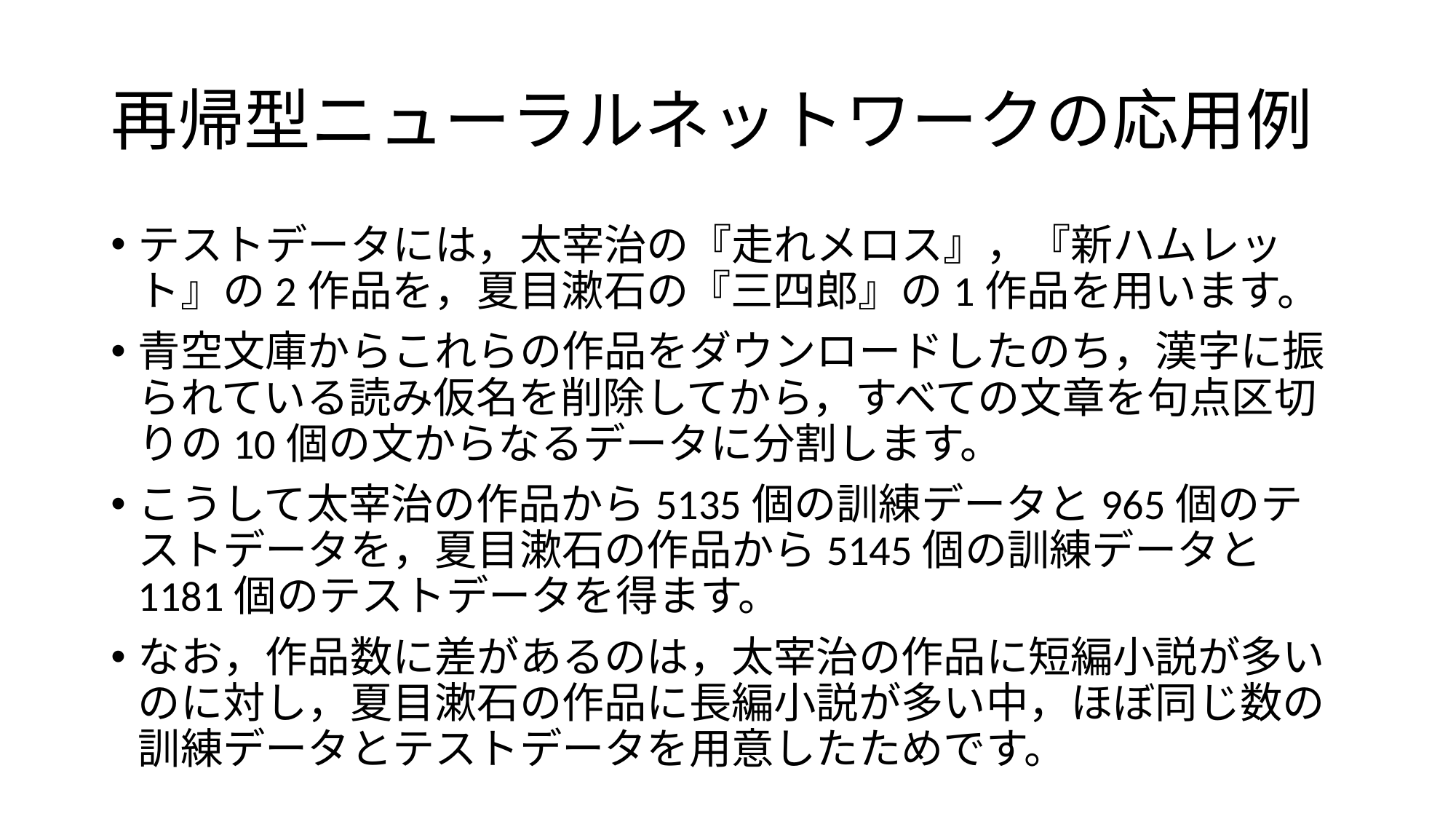

# 再帰型ニューラルネットワークの応用例
テストデータには，太宰治の『走れメロス』，『新ハムレット』の2作品を，夏目漱石の『三四郎』の1作品を用います。
青空文庫からこれらの作品をダウンロードしたのち，漢字に振られている読み仮名を削除してから，すべての文章を句点区切りの10個の文からなるデータに分割します。
こうして太宰治の作品から5135個の訓練データと965個のテストデータを，夏目漱石の作品から5145個の訓練データと1181個のテストデータを得ます。
なお，作品数に差があるのは，太宰治の作品に短編小説が多いのに対し，夏目漱石の作品に長編小説が多い中，ほぼ同じ数の訓練データとテストデータを用意したためです。